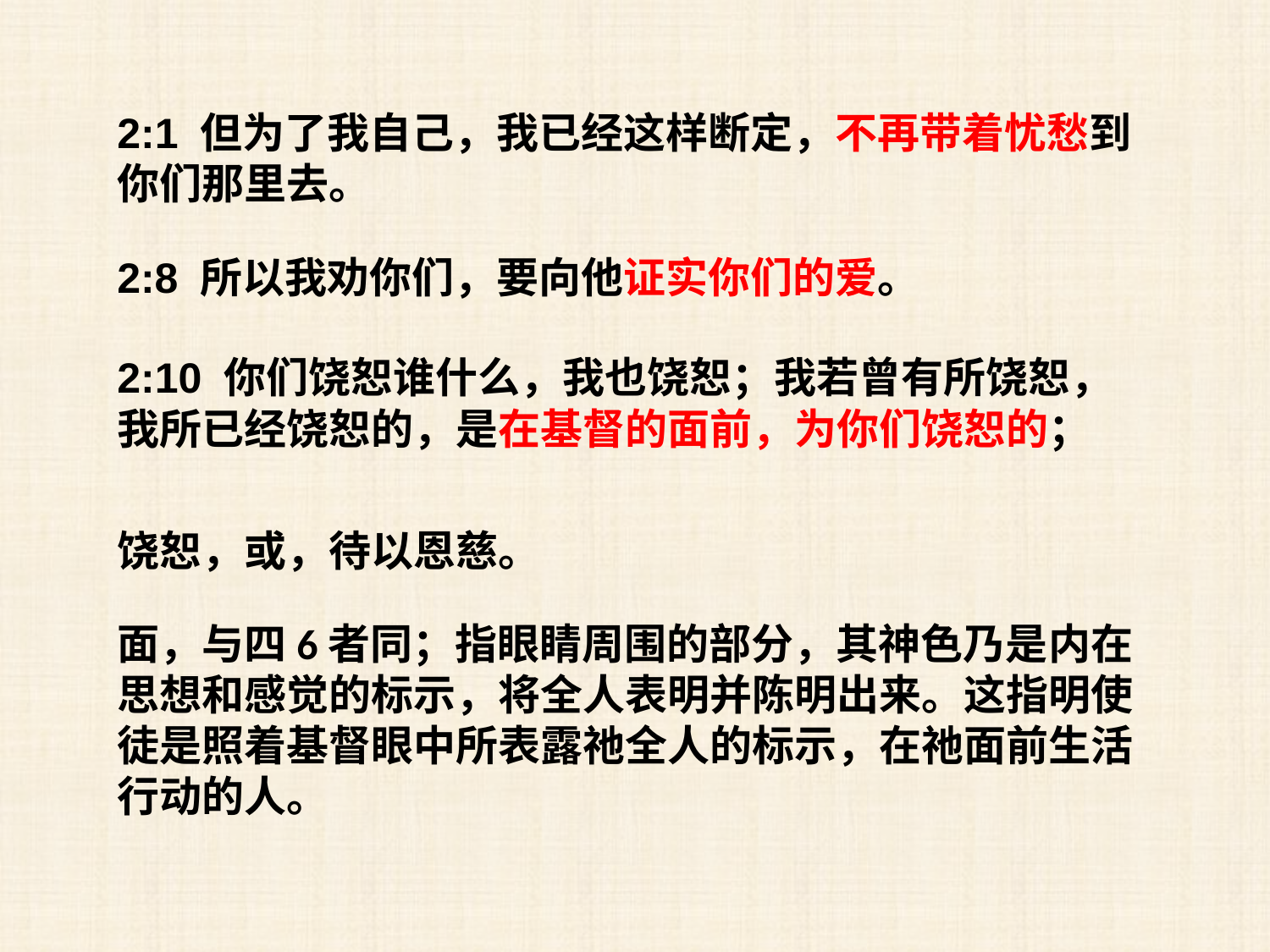

2:1 但为了我自己，我已经这样断定，不再带着忧愁到你们那里去。
2:8 所以我劝你们，要向他证实你们的爱。
2:10 你们饶恕谁什么，我也饶恕；我若曾有所饶恕，我所已经饶恕的，是在基督的面前，为你们饶恕的；
饶恕，或，待以恩慈。
面，与四6者同；指眼睛周围的部分，其神色乃是内在思想和感觉的标示，将全人表明并陈明出来。这指明使徒是照着基督眼中所表露祂全人的标示，在祂面前生活行动的人。